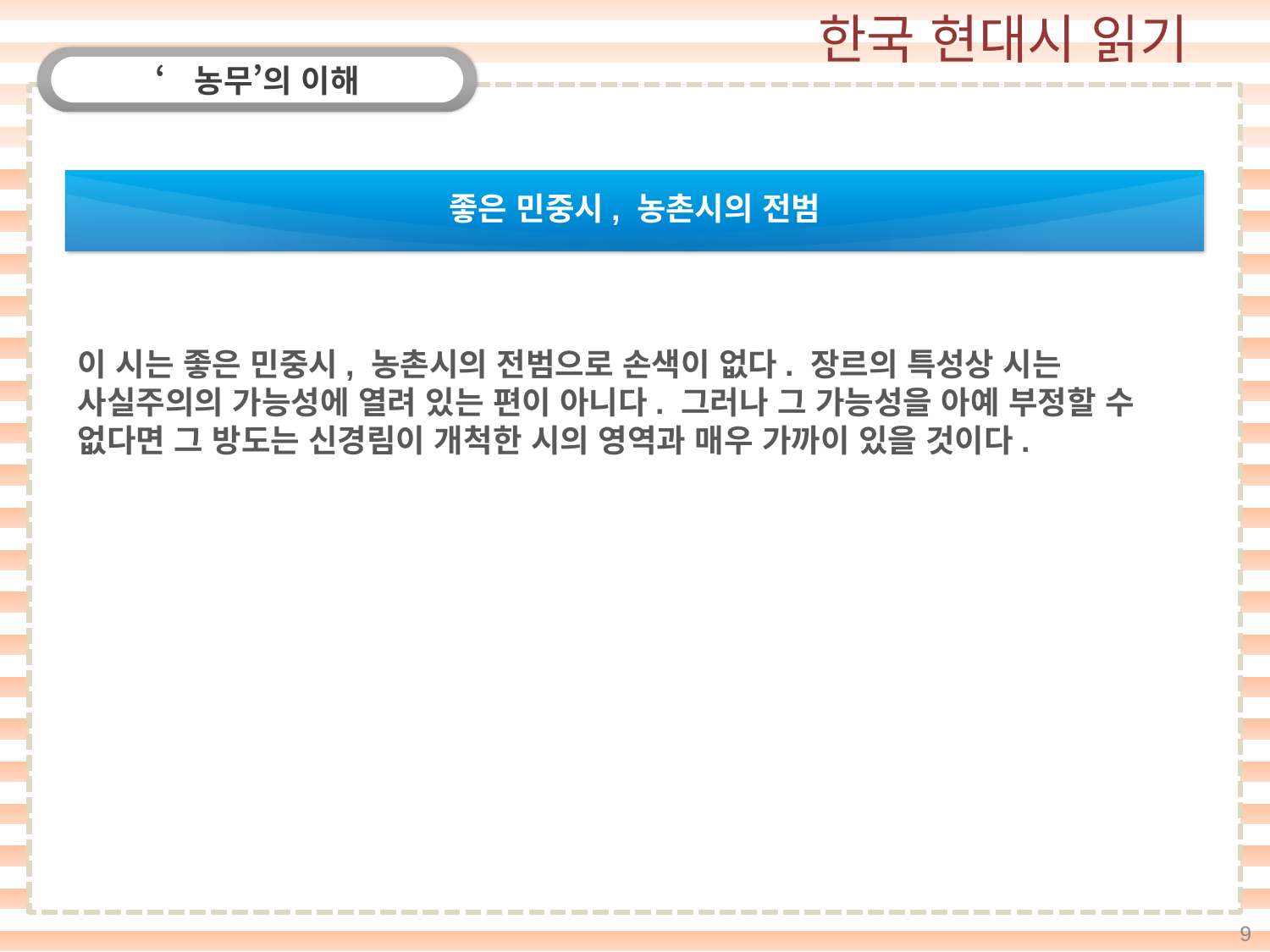

‘농무’의 이해

좋은 민중시, 농촌시의 전범
이 시는 좋은 민중시, 농촌시의 전범으로 손색이 없다. 장르의 특성상 시는 사실주의의 가능성에 열려 있는 편이 아니다. 그러나 그 가능성을 아예 부정할 수 없다면 그 방도는 신경림이 개척한 시의 영역과 매우 가까이 있을 것이다.
9